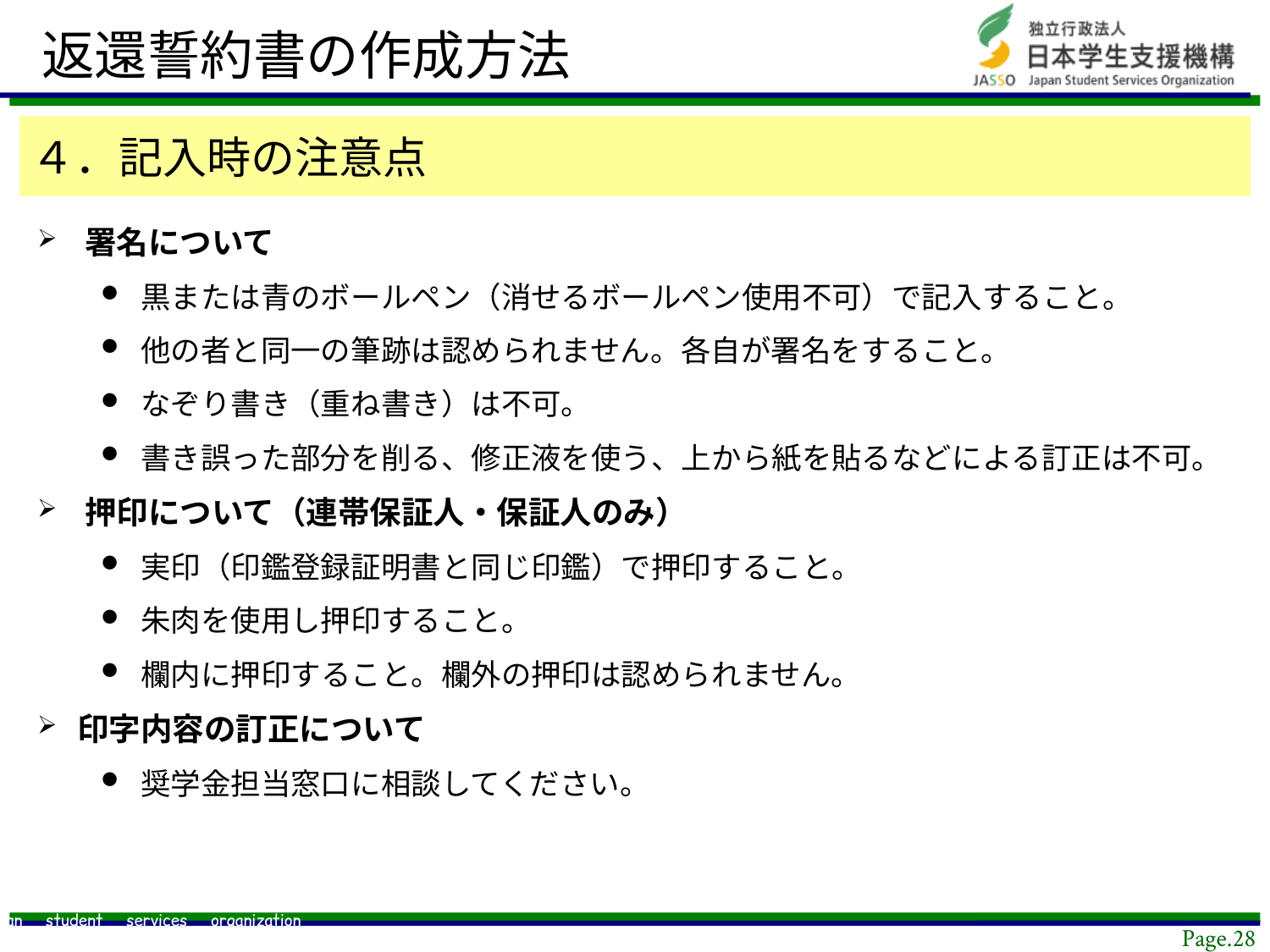

返還誓約書の作成方法
４．記入時の注意点
署名について
黒または青のボールペン（消せるボールペン使用不可）で記入すること。
他の者と同一の筆跡は認められません。各自が署名をすること。
なぞり書き（重ね書き）は不可。
書き誤った部分を削る、修正液を使う、上から紙を貼るなどによる訂正は不可。
押印について（連帯保証人・保証人のみ）
実印（印鑑登録証明書と同じ印鑑）で押印すること。
朱肉を使用し押印すること。
欄内に押印すること。欄外の押印は認められません。
印字内容の訂正について
奨学金担当窓口に相談してください。